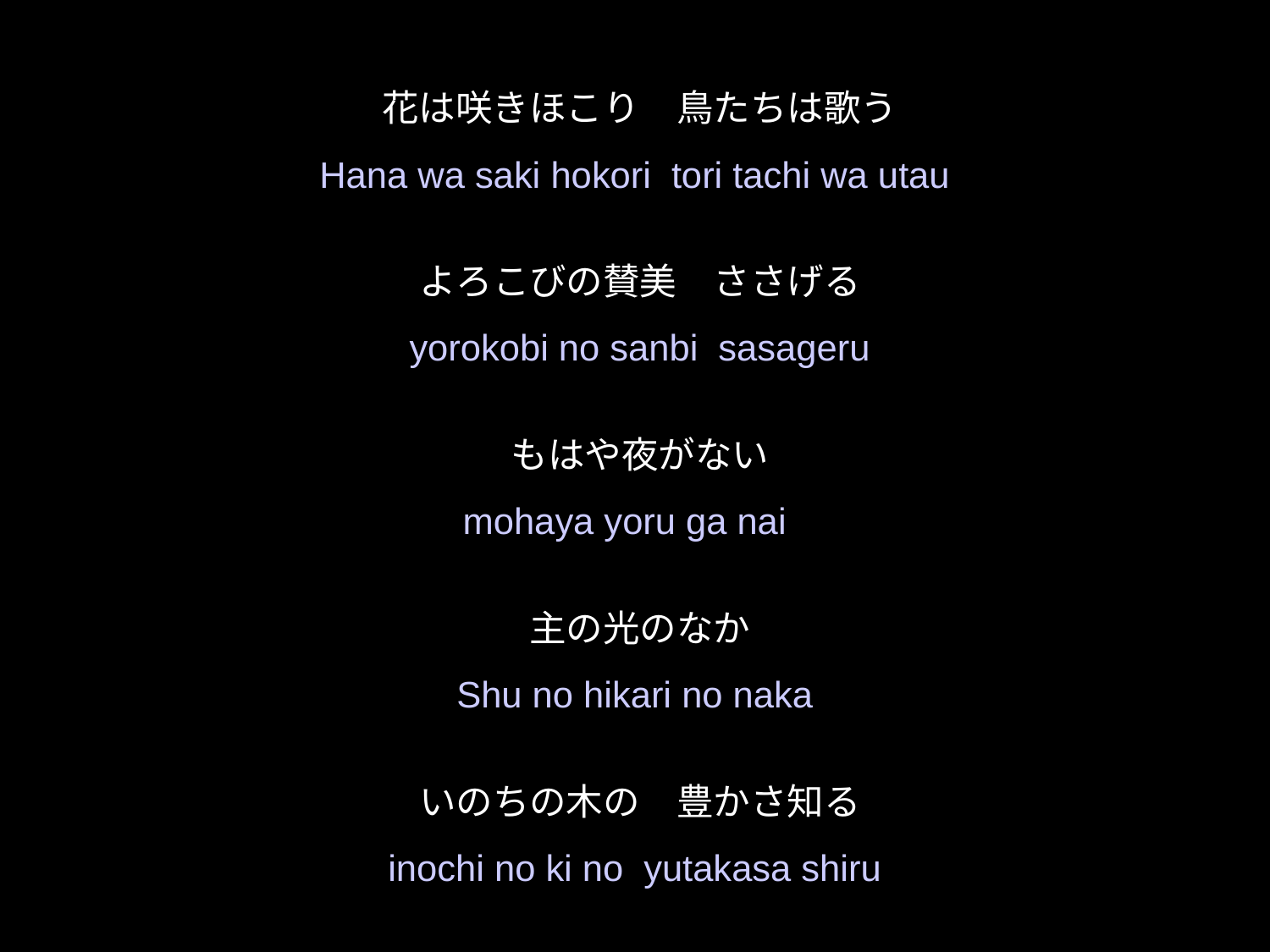

いわにできるみつと
★W
花は咲きほこり　鳥たちは歌う

よろこびの賛美　ささげる

もはや夜がない

主の光のなか

いのちの木の　豊かさ知る
★５
Hana wa saki hokori  tori tachi wa utau

 yorokobi no sanbi  sasageru

mohaya yoru ga nai

Shu no hikari no naka

inochi no ki no  yutakasa shiru